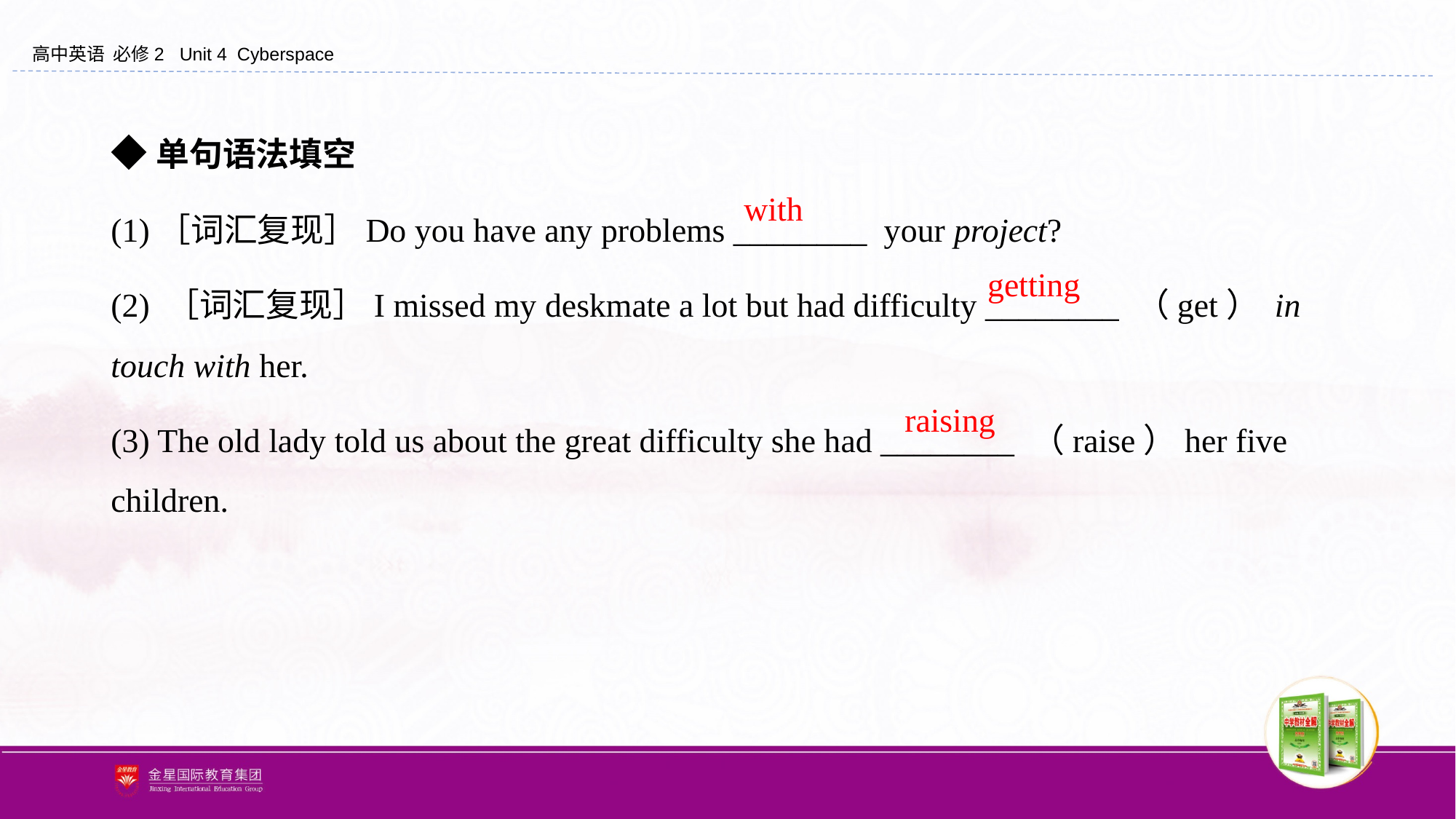

◆单句语法填空
(1)［词汇复现］Do you have any problems ________  your project?
(2) ［词汇复现］I missed my deskmate a lot but had difficulty ________ （get） in touch with her.
(3) The old lady told us about the great difficulty she had ________ （raise）her five children.
with
getting
raising